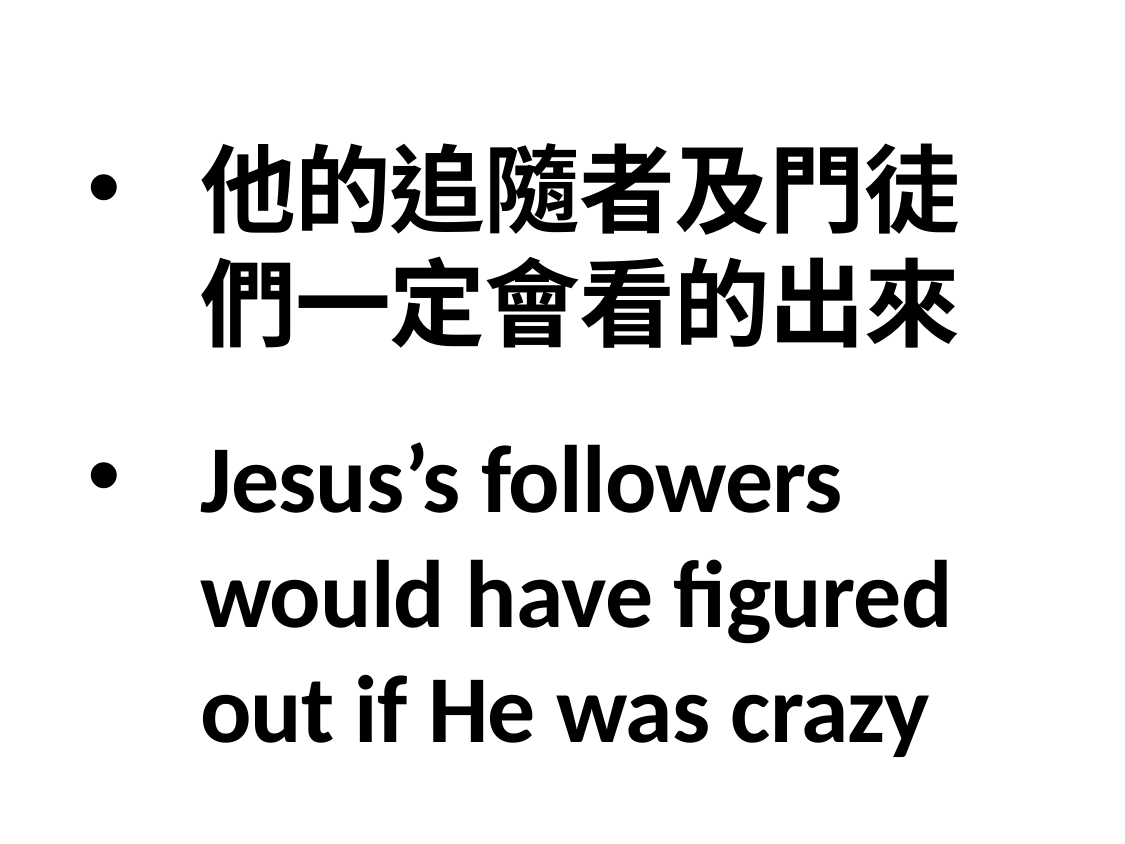

他的追隨者及門徒們一定會看的出來

Jesus’s followers would have figured out if He was crazy